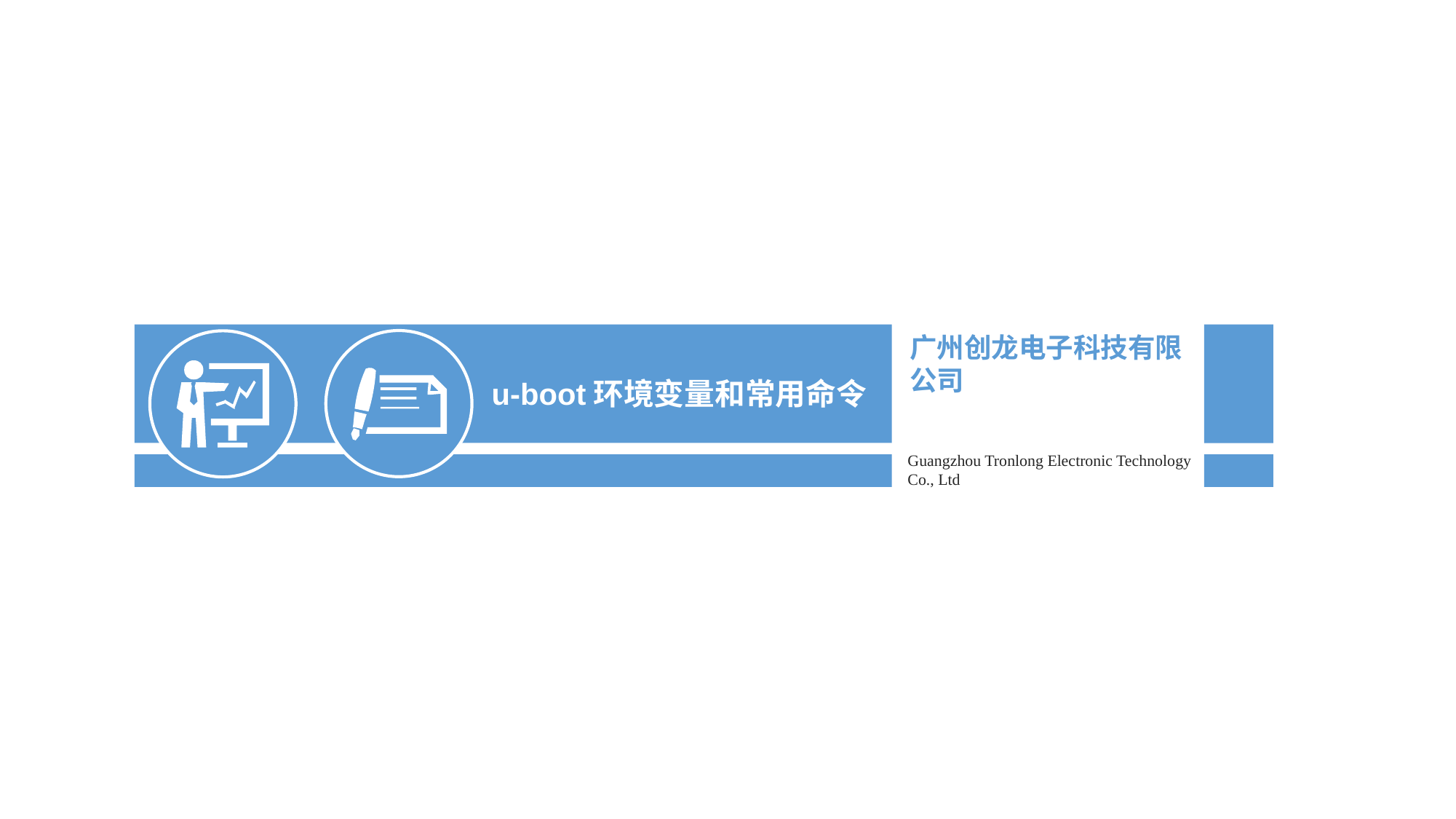

u-boot环境变量和常用命令

广州创龙电子科技有限公司

Guangzhou Tronlong Electronic Technology Co., Ltd